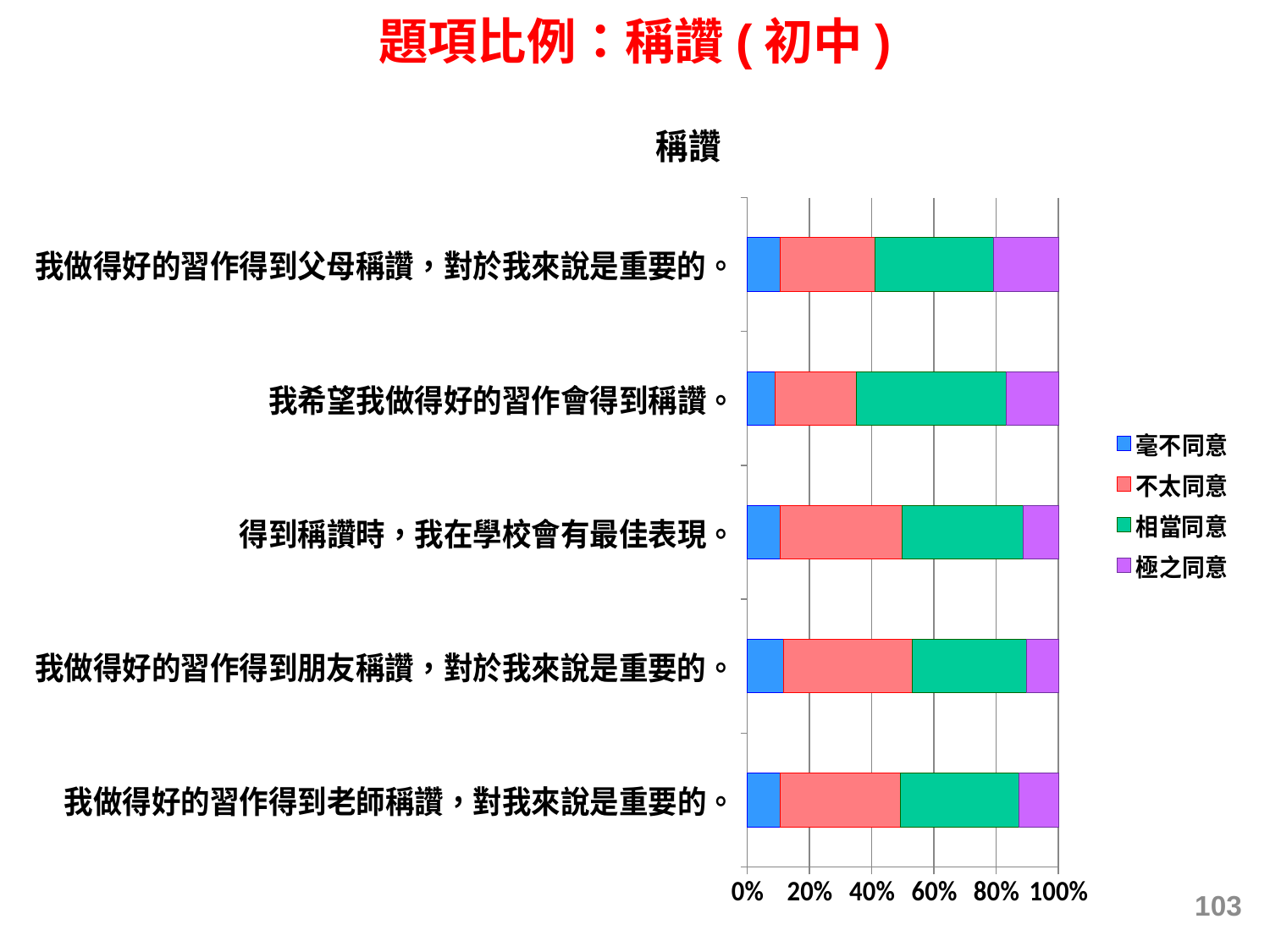

題項比例：稱讚(初中)

### Chart: 稱讚

| Category | 毫不同意 | 不太同意 | 相當同意 | 極之同意 |
|---|---|---|---|---|
| 我做得好的習作得到老師稱讚，對我來說是重要的。 | 0.10694612387478172 | 0.3841193067311568 | 0.3827757624613732 | 0.12615880693268808 |
| 我做得好的習作得到朋友稱讚，對於我來說是重要的。 | 0.11784511784511786 | 0.41333333333333333 | 0.3665993265993266 | 0.10222222222222259 |
| 得到稱讚時，我在學校會有最佳表現。 | 0.10647462646385814 | 0.39116974020729633 | 0.38941984116301087 | 0.11293579216583659 |
| 我希望我做得好的習作會得到稱讚。 | 0.08819959541470004 | 0.26190155091031675 | 0.4832097100472018 | 0.16668914362778153 |
| 我做得好的習作得到父母稱讚，對於我來說是重要的。 | 0.10563190514686069 | 0.3049043384532474 | 0.38156831042845674 | 0.20789544597143686 |
103